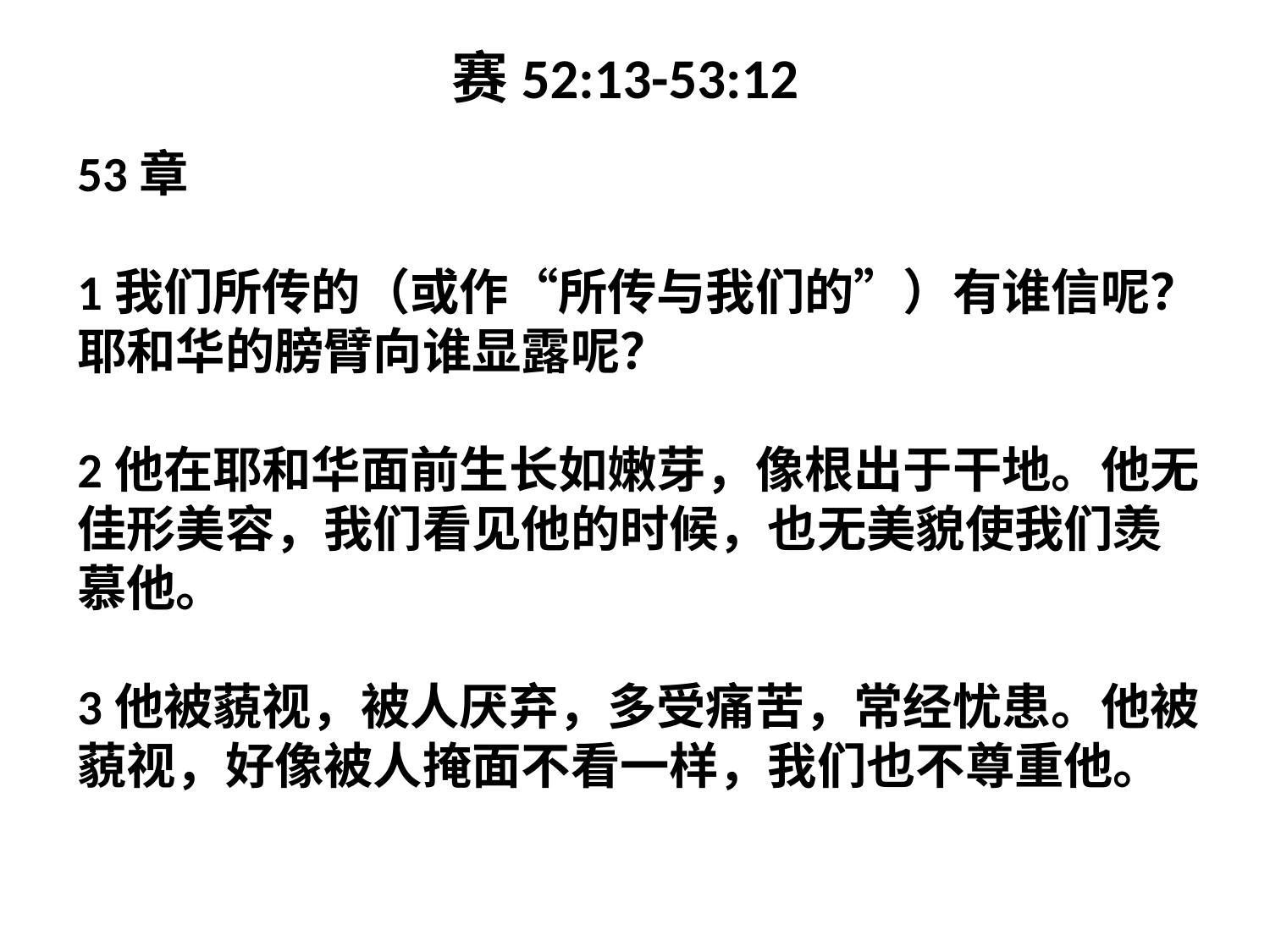

赛52:13-53:12
53章

1我们所传的（或作“所传与我们的”）有谁信呢？耶和华的膀臂向谁显露呢？

2他在耶和华面前生长如嫩芽，像根出于干地。他无佳形美容，我们看见他的时候，也无美貌使我们羡慕他。

3他被藐视，被人厌弃，多受痛苦，常经忧患。他被藐视，好像被人掩面不看一样，我们也不尊重他。